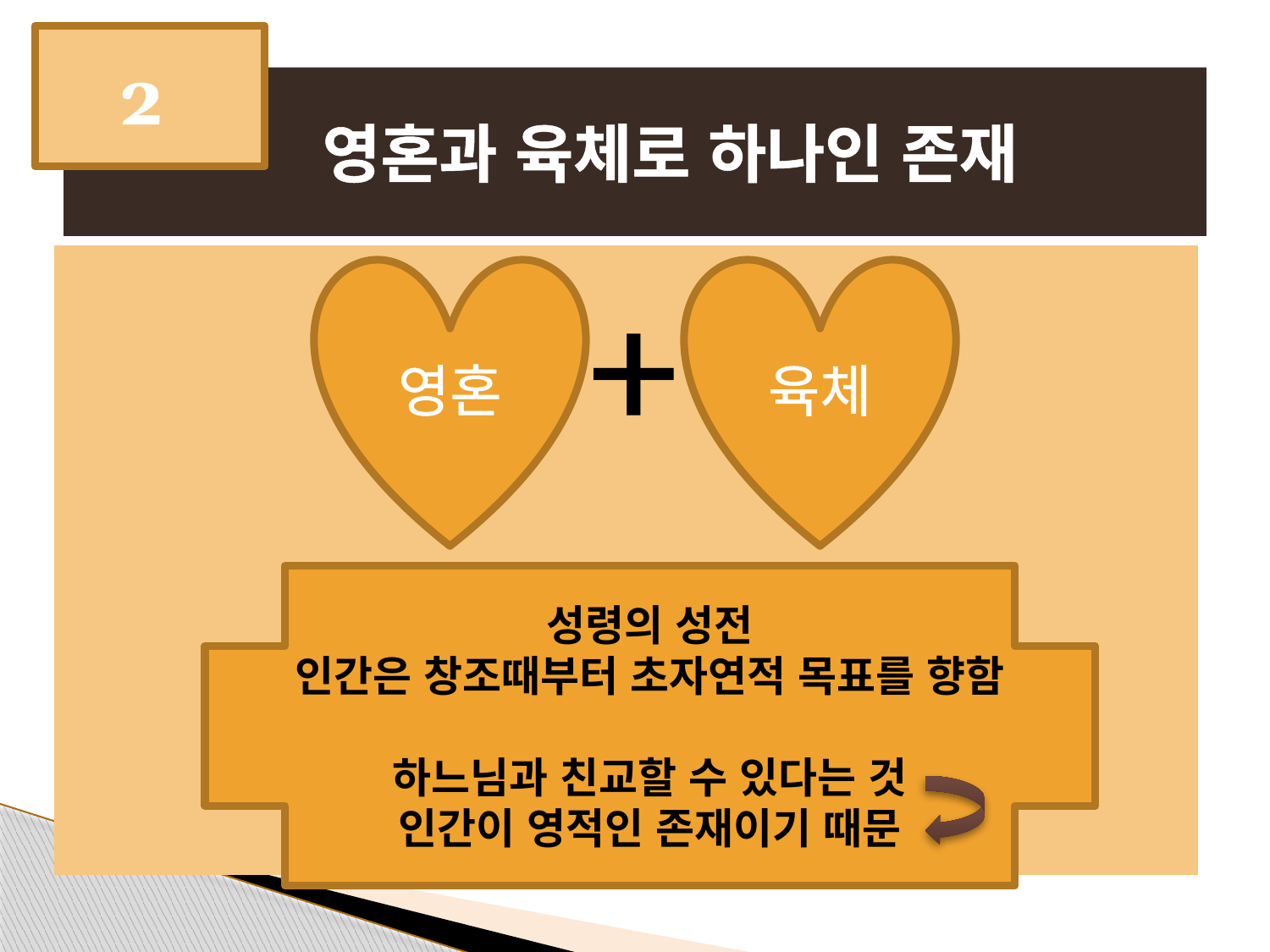

2
# 영혼과 육체로 하나인 존재
+
영혼
육체
성령의 성전
인간은 창조때부터 초자연적 목표를 향함

하느님과 친교할 수 있다는 것
인간이 영적인 존재이기 때문